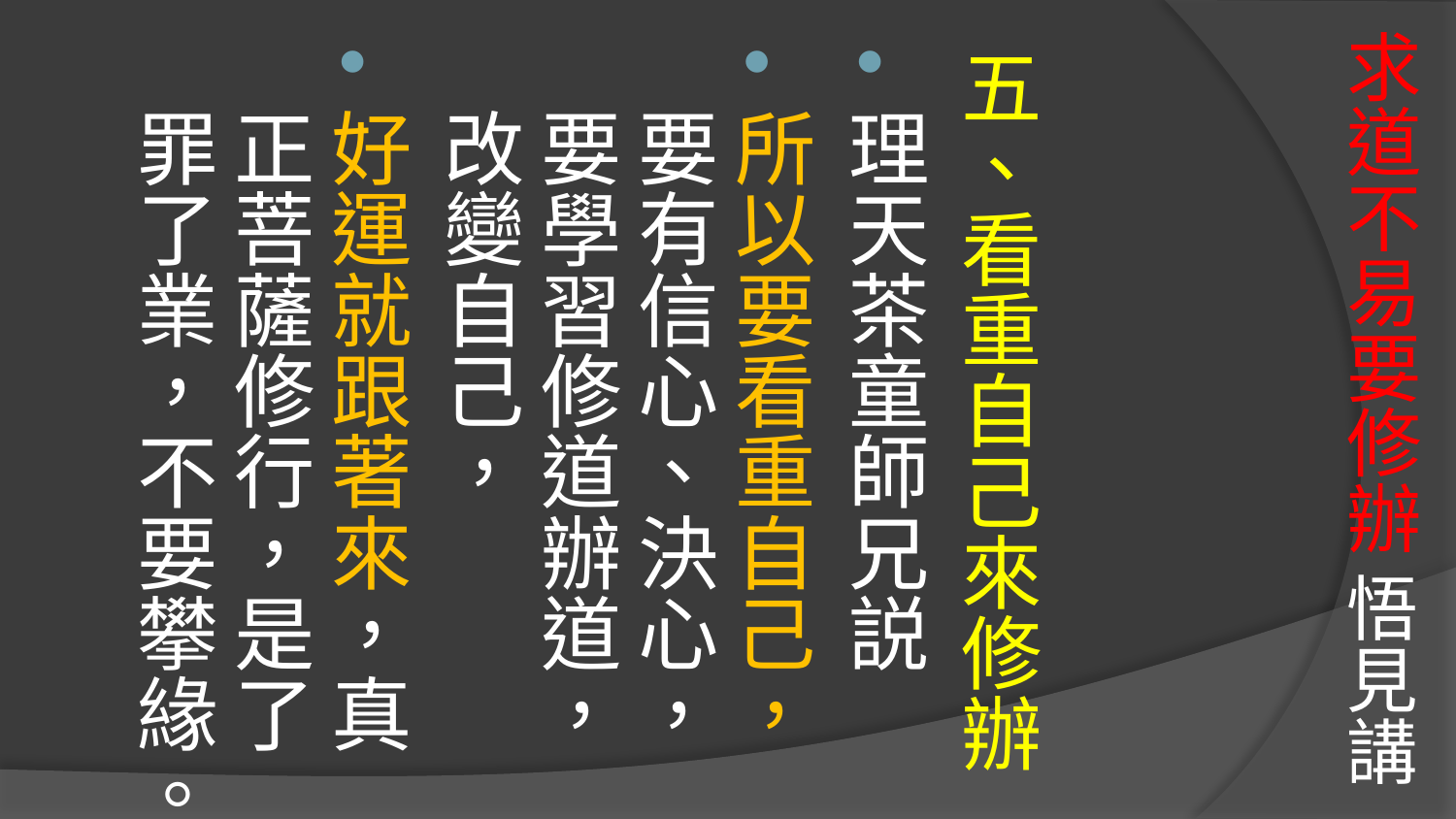

# 求道不易要修辦 悟見講
五、看重自己來修辦
理天茶童師兄説
所以要看重自己，要有信心、決心，要學習修道辦道，改變自己，
好運就跟著來，真正菩薩修行，是了罪了業，不要攀緣。